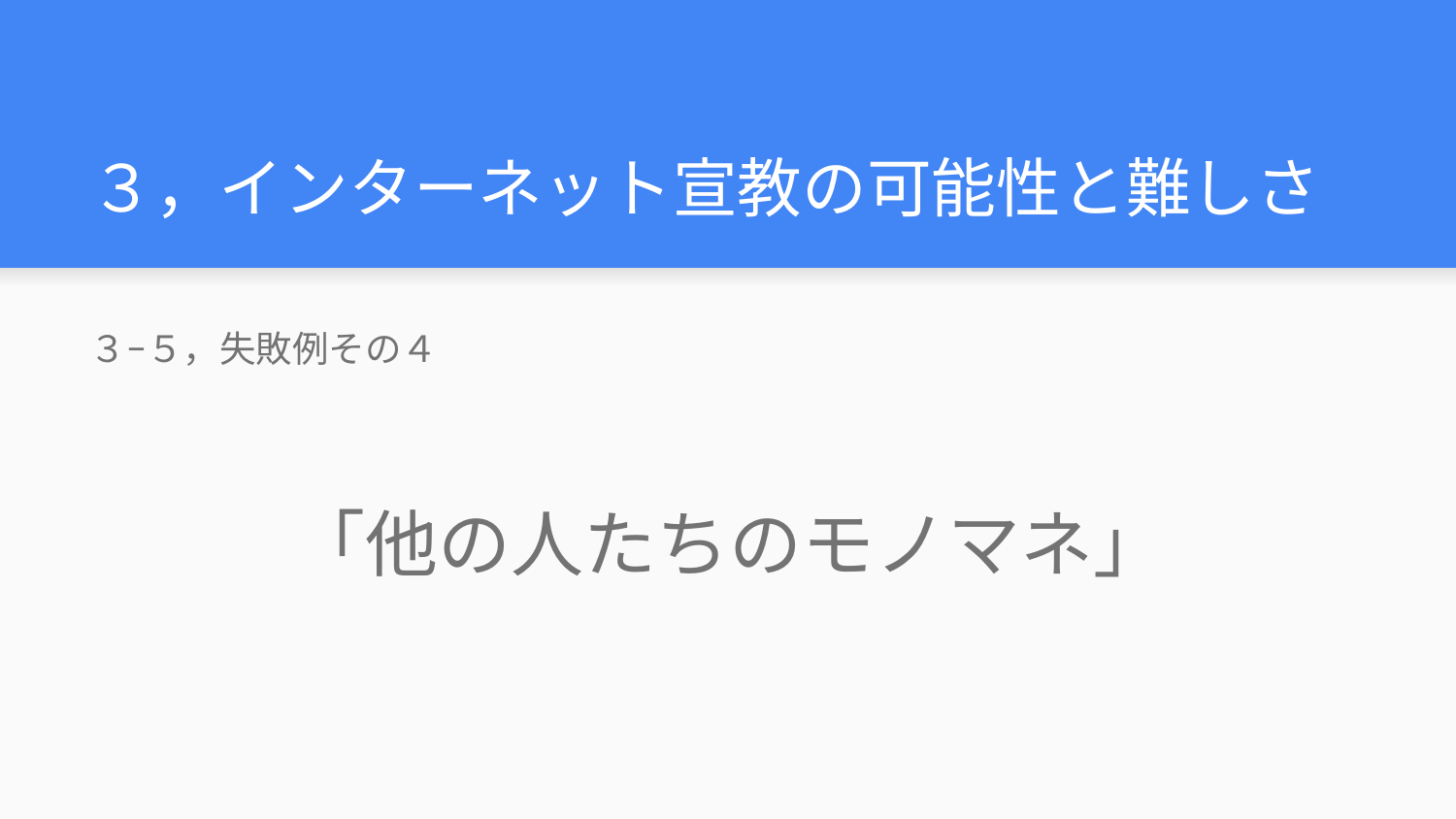

# ３，インターネット宣教の可能性と難しさ
３−５，失敗例その４

「他の人たちのモノマネ」